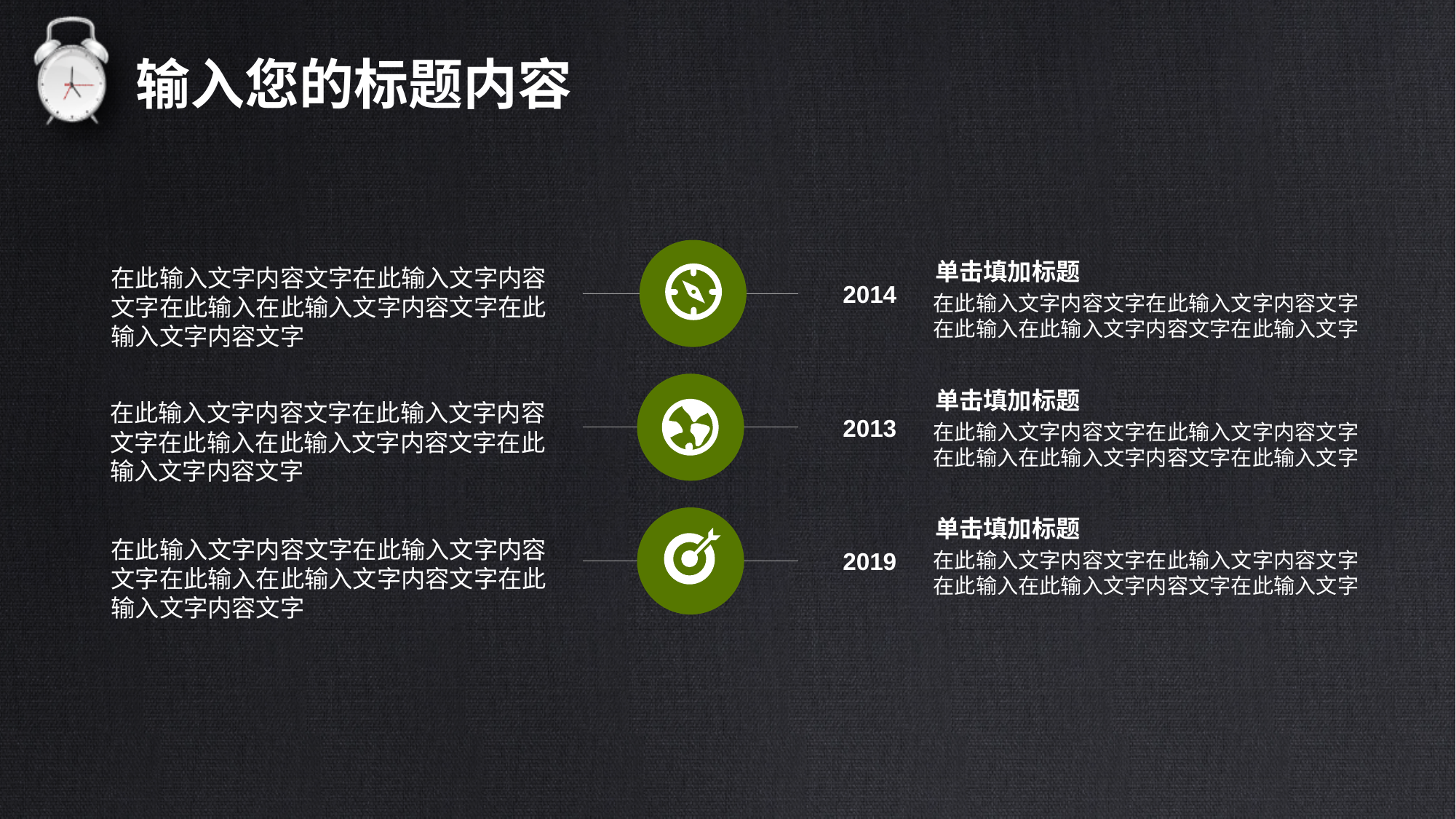

输入您的标题内容

2014

2013

2019
单击填加标题
在此输入文字内容文字在此输入文字内容文字在此输入在此输入文字内容文字在此输入文字
在此输入文字内容文字在此输入文字内容文字在此输入在此输入文字内容文字在此输入文字内容文字
单击填加标题
在此输入文字内容文字在此输入文字内容文字在此输入在此输入文字内容文字在此输入文字
在此输入文字内容文字在此输入文字内容文字在此输入在此输入文字内容文字在此输入文字内容文字
单击填加标题
在此输入文字内容文字在此输入文字内容文字在此输入在此输入文字内容文字在此输入文字
在此输入文字内容文字在此输入文字内容文字在此输入在此输入文字内容文字在此输入文字内容文字